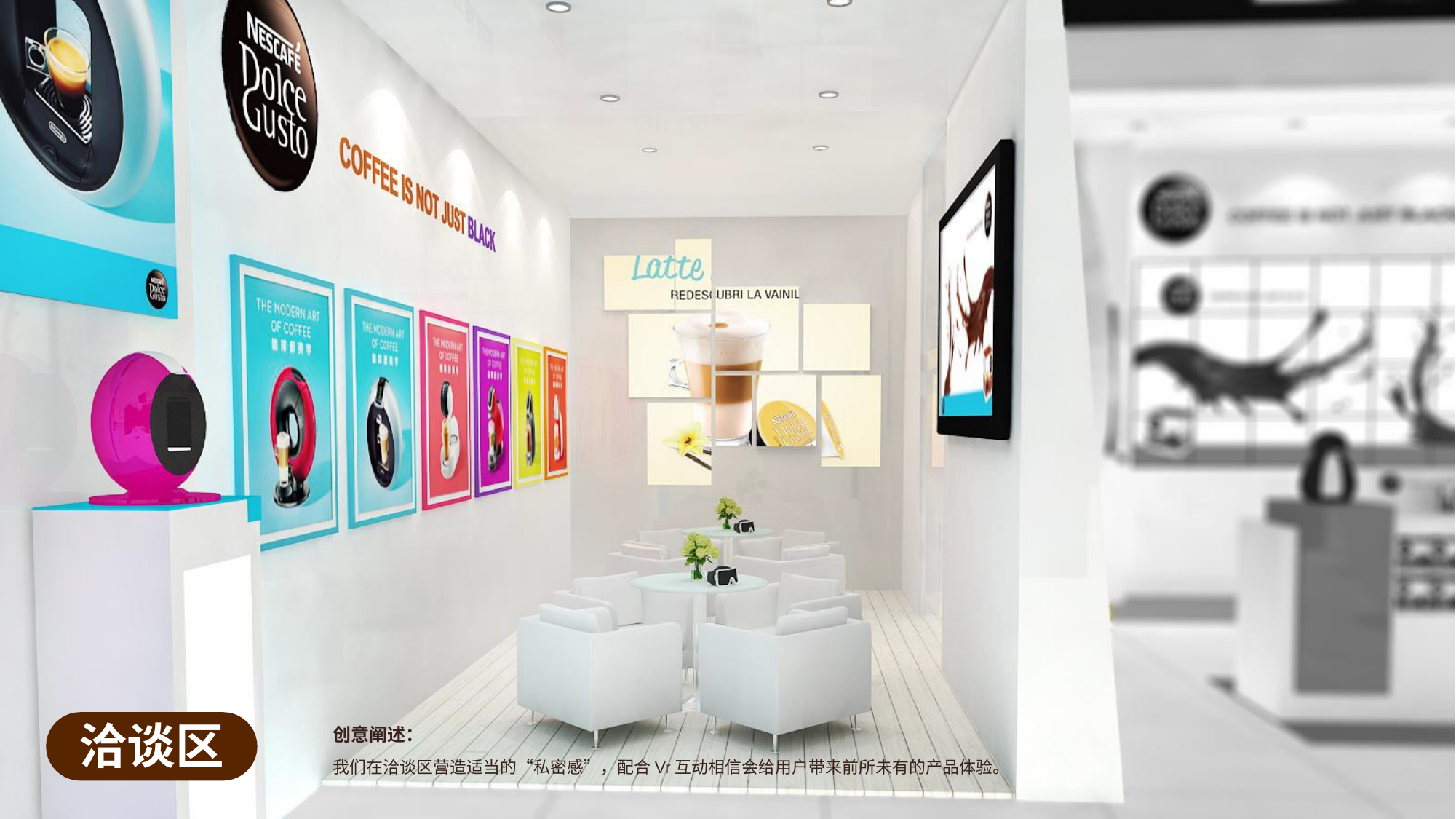

创意阐述：
我们在洽谈区营造适当的“私密感”，配合Vr互动相信会给用户带来前所未有的产品体验。

洽谈区